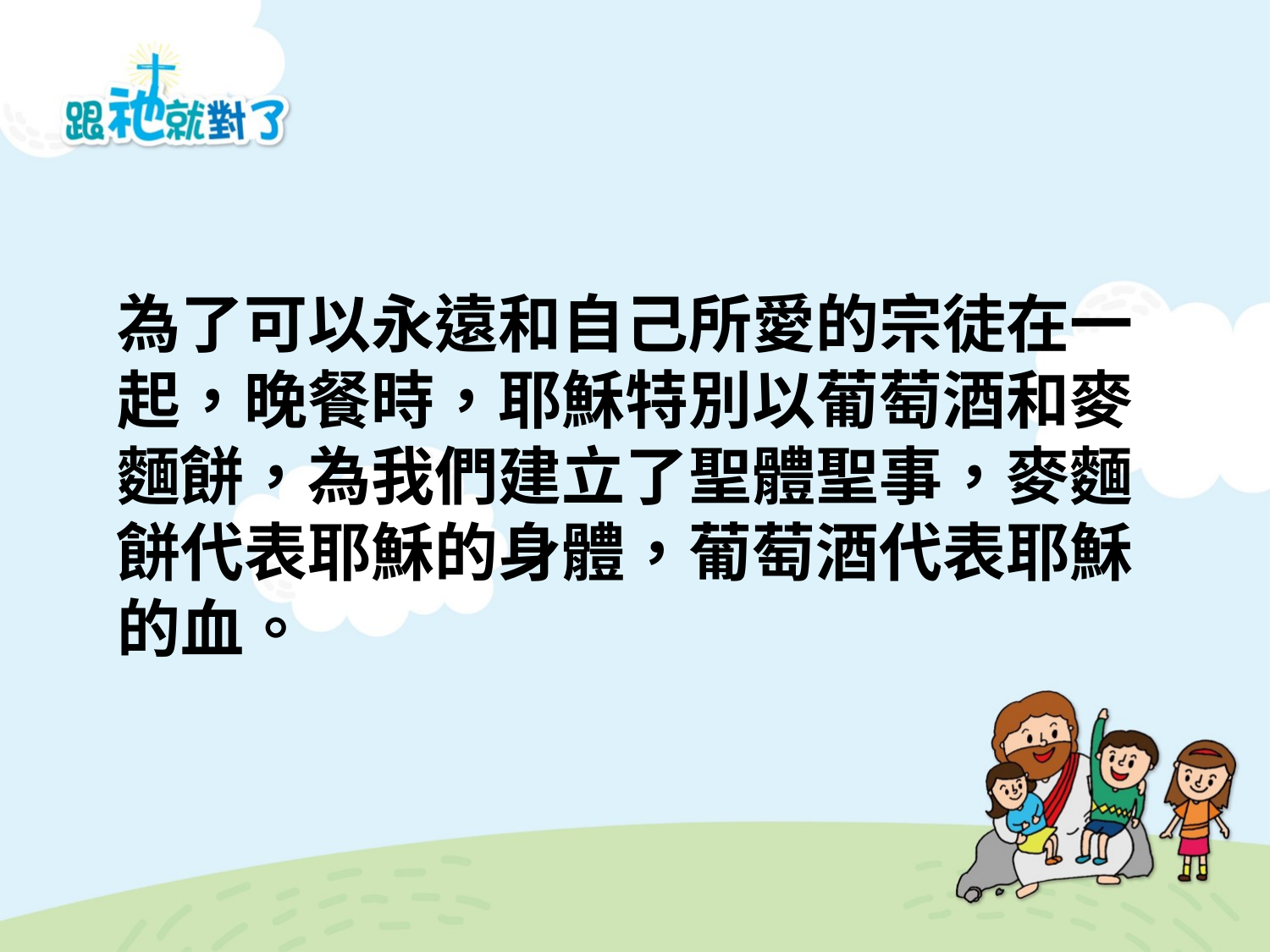

為了可以永遠和自己所愛的宗徒在一起，晚餐時，耶穌特別以葡萄酒和麥麵餅，為我們建立了聖體聖事，麥麵餅代表耶穌的身體，葡萄酒代表耶穌的血。